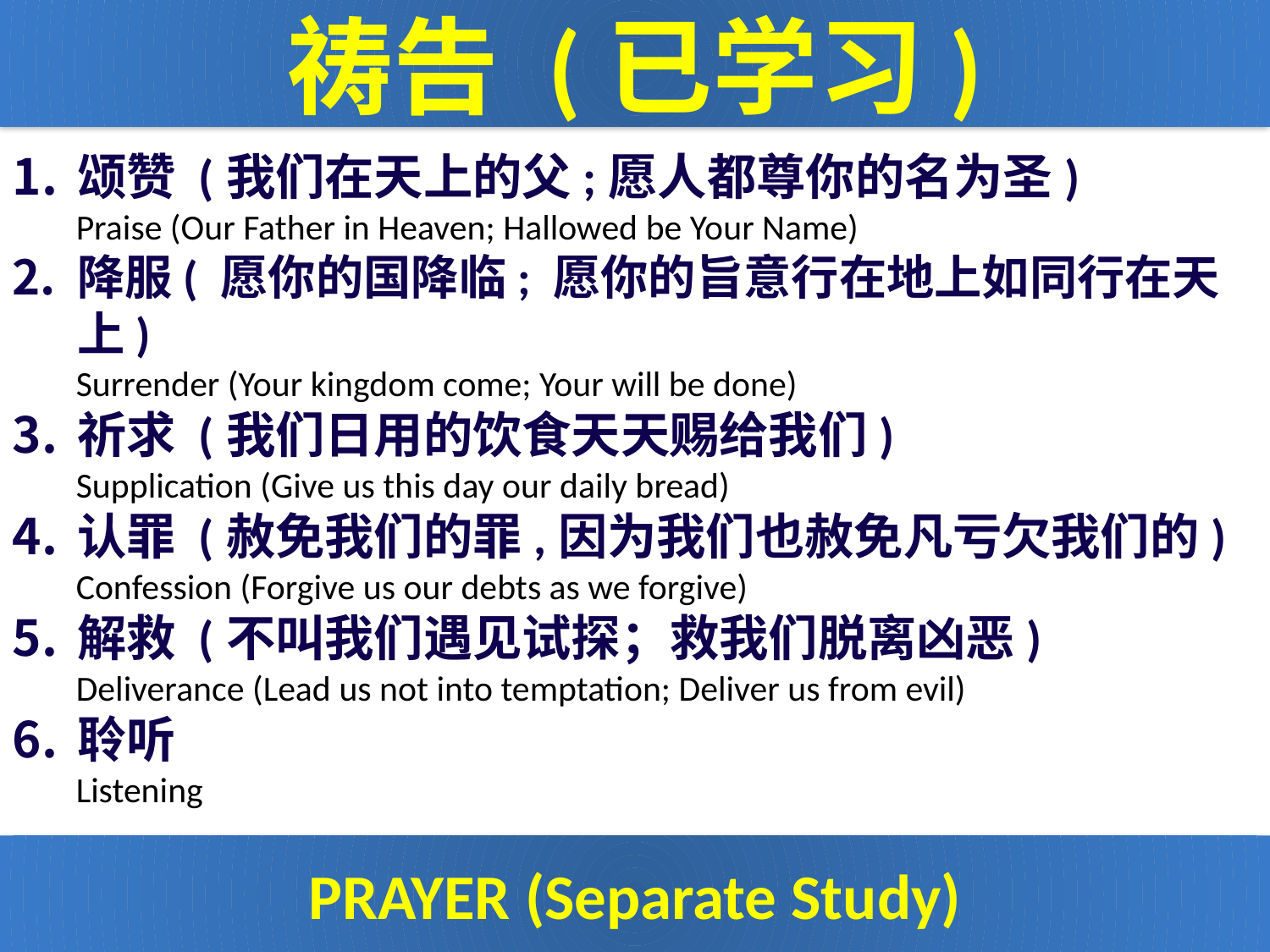

祷告 (已学习)
颂赞 (我们在天上的父;愿人都尊你的名为圣)
Praise (Our Father in Heaven; Hallowed be Your Name)
降服( 愿你的国降临; 愿你的旨意行在地上如同行在天上)
Surrender (Your kingdom come; Your will be done)
祈求 (我们日用的饮食天天赐给我们)
Supplication (Give us this day our daily bread)
认罪 (赦免我们的罪,因为我们也赦免凡亏欠我们的)
Confession (Forgive us our debts as we forgive)
解救 (不叫我们遇见试探；救我们脱离凶恶)
Deliverance (Lead us not into temptation; Deliver us from evil)
聆听
Listening
PRAYER (Separate Study)